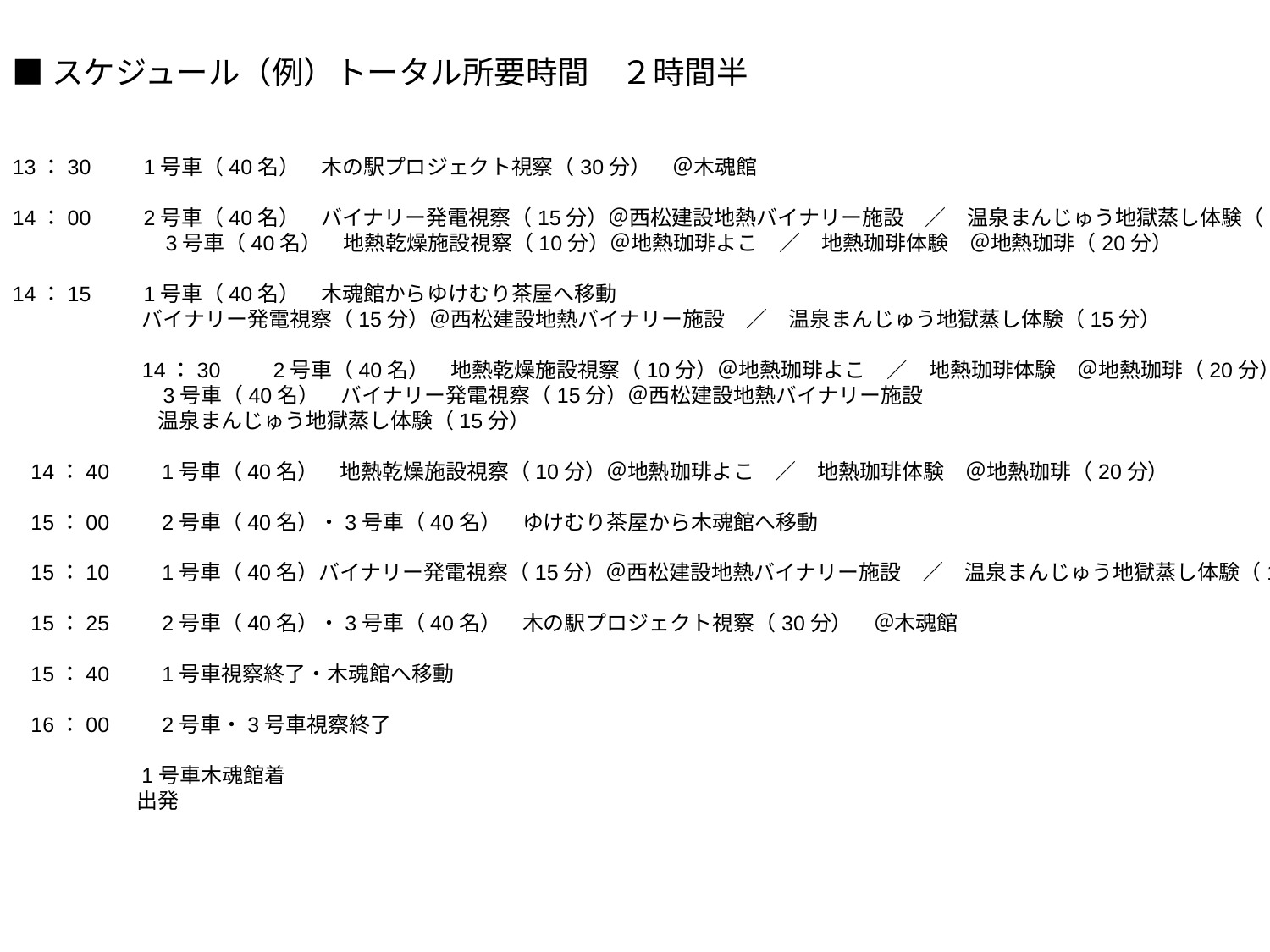

■スケジュール（例）トータル所要時間　２時間半

13：30　　1号車（40名）　木の駅プロジェクト視察（30分）　＠木魂館

14：00　　2号車（40名）　バイナリー発電視察（15分）＠西松建設地熱バイナリー施設　／　温泉まんじゅう地獄蒸し体験（15分）
　　　　　　　3号車（40名）　地熱乾燥施設視察（10分）＠地熱珈琲よこ　／　地熱珈琲体験　＠地熱珈琲（20分）

14：15　　1号車（40名）　木魂館からゆけむり茶屋へ移動
バイナリー発電視察（15分）＠西松建設地熱バイナリー施設　／　温泉まんじゅう地獄蒸し体験（15分）

14：30　　2号車（40名）　地熱乾燥施設視察（10分）＠地熱珈琲よこ　／　地熱珈琲体験　＠地熱珈琲（20分）
　　　　　　3号車（40名）　バイナリー発電視察（15分）＠西松建設地熱バイナリー施設
　　　　　　温泉まんじゅう地獄蒸し体験（15分）

14：40　　1号車（40名）　地熱乾燥施設視察（10分）＠地熱珈琲よこ　／　地熱珈琲体験　＠地熱珈琲（20分）

15：00　　2号車（40名）・3号車（40名）　ゆけむり茶屋から木魂館へ移動

15：10　　1号車（40名）バイナリー発電視察（15分）＠西松建設地熱バイナリー施設　／　温泉まんじゅう地獄蒸し体験（15分）

15：25　　2号車（40名）・3号車（40名）　木の駅プロジェクト視察（30分）　＠木魂館

15：40　　1号車視察終了・木魂館へ移動

16：00　　2号車・3号車視察終了

　　　　　1号車木魂館着
　　　　　出発